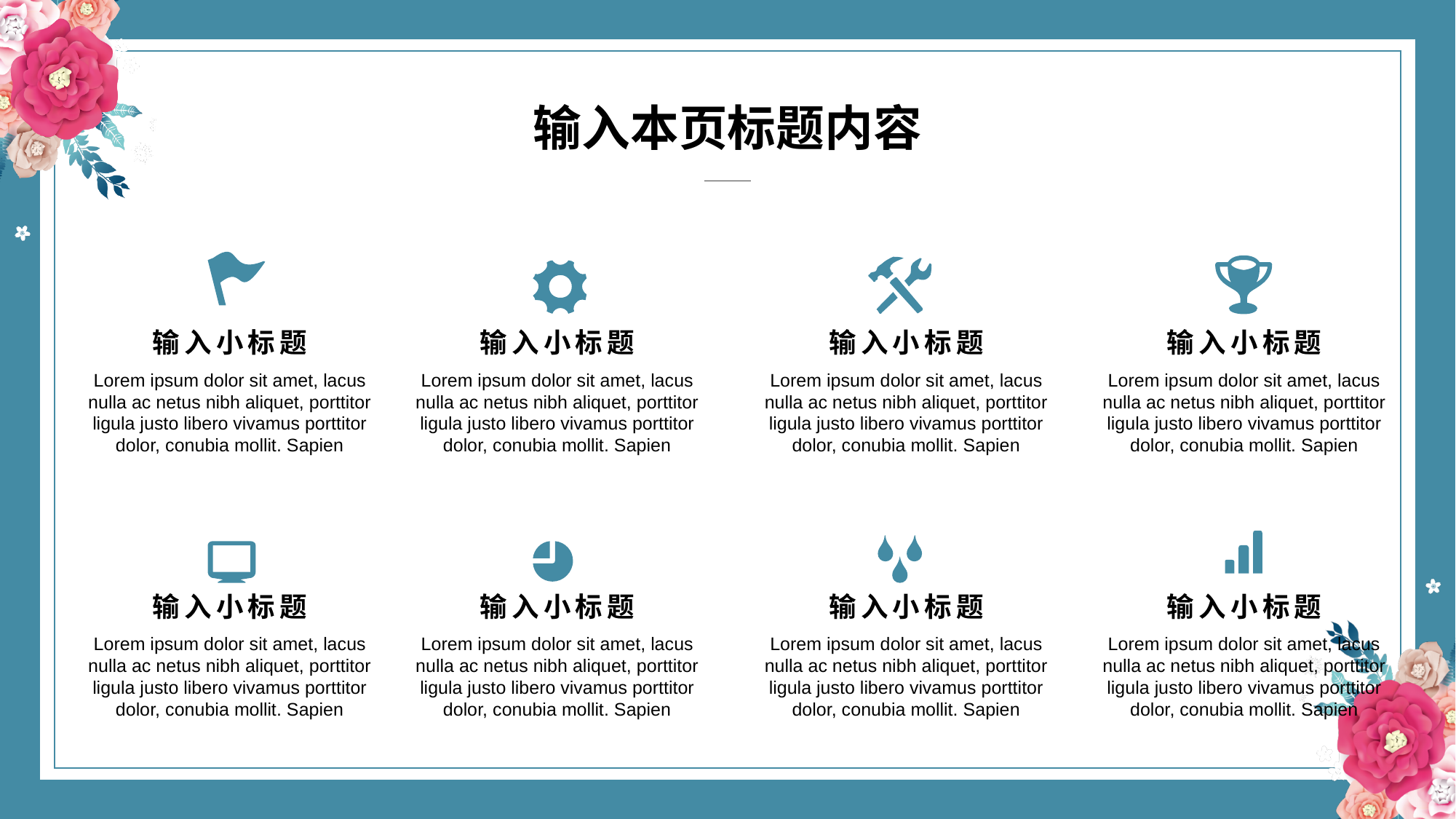

输入本页标题内容

输入小标题
输入小标题
输入小标题
输入小标题
Lorem ipsum dolor sit amet, lacus nulla ac netus nibh aliquet, porttitor ligula justo libero vivamus porttitor dolor, conubia mollit. Sapien
Lorem ipsum dolor sit amet, lacus nulla ac netus nibh aliquet, porttitor ligula justo libero vivamus porttitor dolor, conubia mollit. Sapien
Lorem ipsum dolor sit amet, lacus nulla ac netus nibh aliquet, porttitor ligula justo libero vivamus porttitor dolor, conubia mollit. Sapien
Lorem ipsum dolor sit amet, lacus nulla ac netus nibh aliquet, porttitor ligula justo libero vivamus porttitor dolor, conubia mollit. Sapien

输入小标题
输入小标题
输入小标题
输入小标题
Lorem ipsum dolor sit amet, lacus nulla ac netus nibh aliquet, porttitor ligula justo libero vivamus porttitor dolor, conubia mollit. Sapien
Lorem ipsum dolor sit amet, lacus nulla ac netus nibh aliquet, porttitor ligula justo libero vivamus porttitor dolor, conubia mollit. Sapien
Lorem ipsum dolor sit amet, lacus nulla ac netus nibh aliquet, porttitor ligula justo libero vivamus porttitor dolor, conubia mollit. Sapien
Lorem ipsum dolor sit amet, lacus nulla ac netus nibh aliquet, porttitor ligula justo libero vivamus porttitor dolor, conubia mollit. Sapien